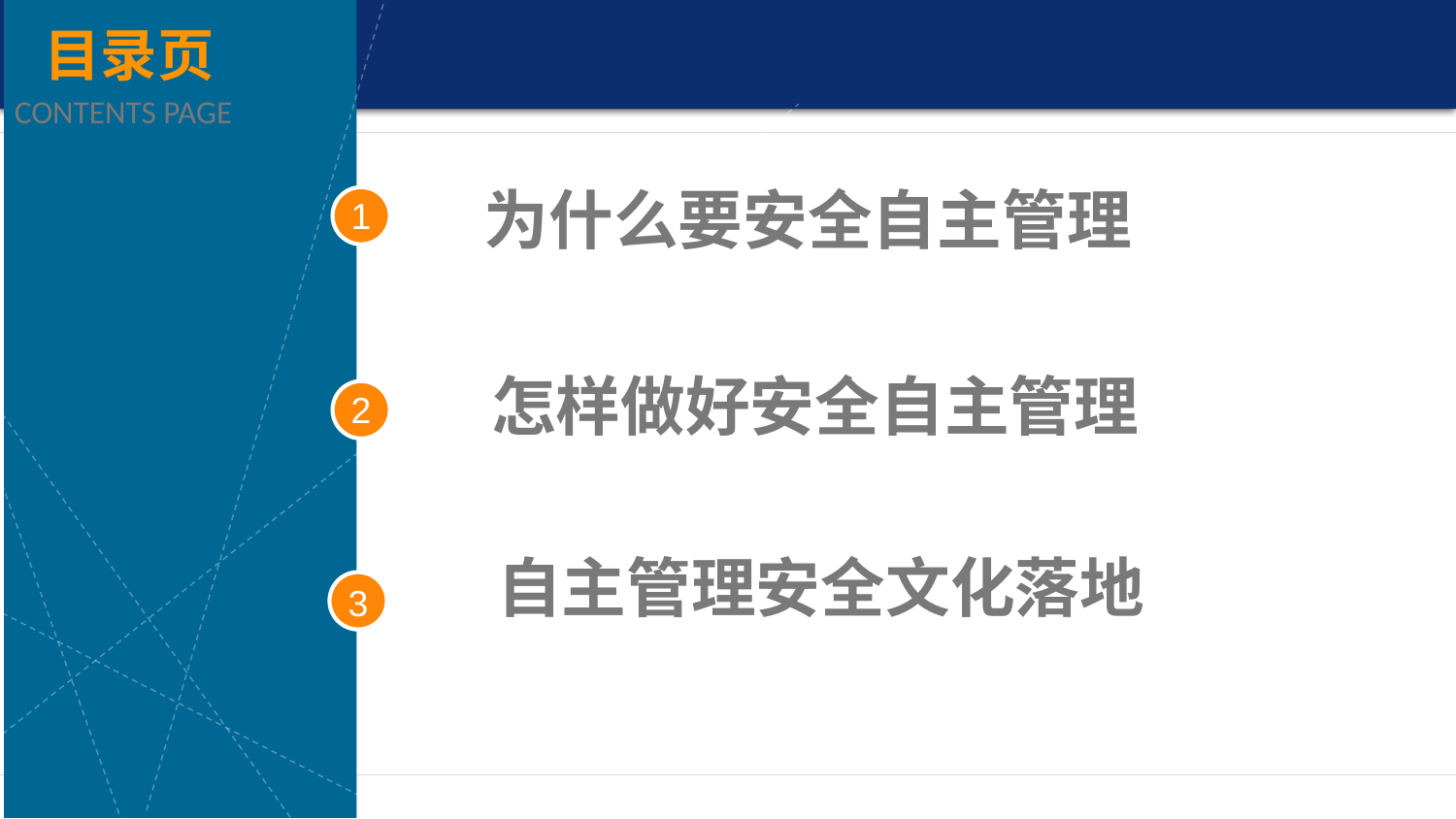

目录页
CONTENTS PAGE

为什么要安全自主管理
1

怎样做好安全自主管理
2

自主管理安全文化落地

3